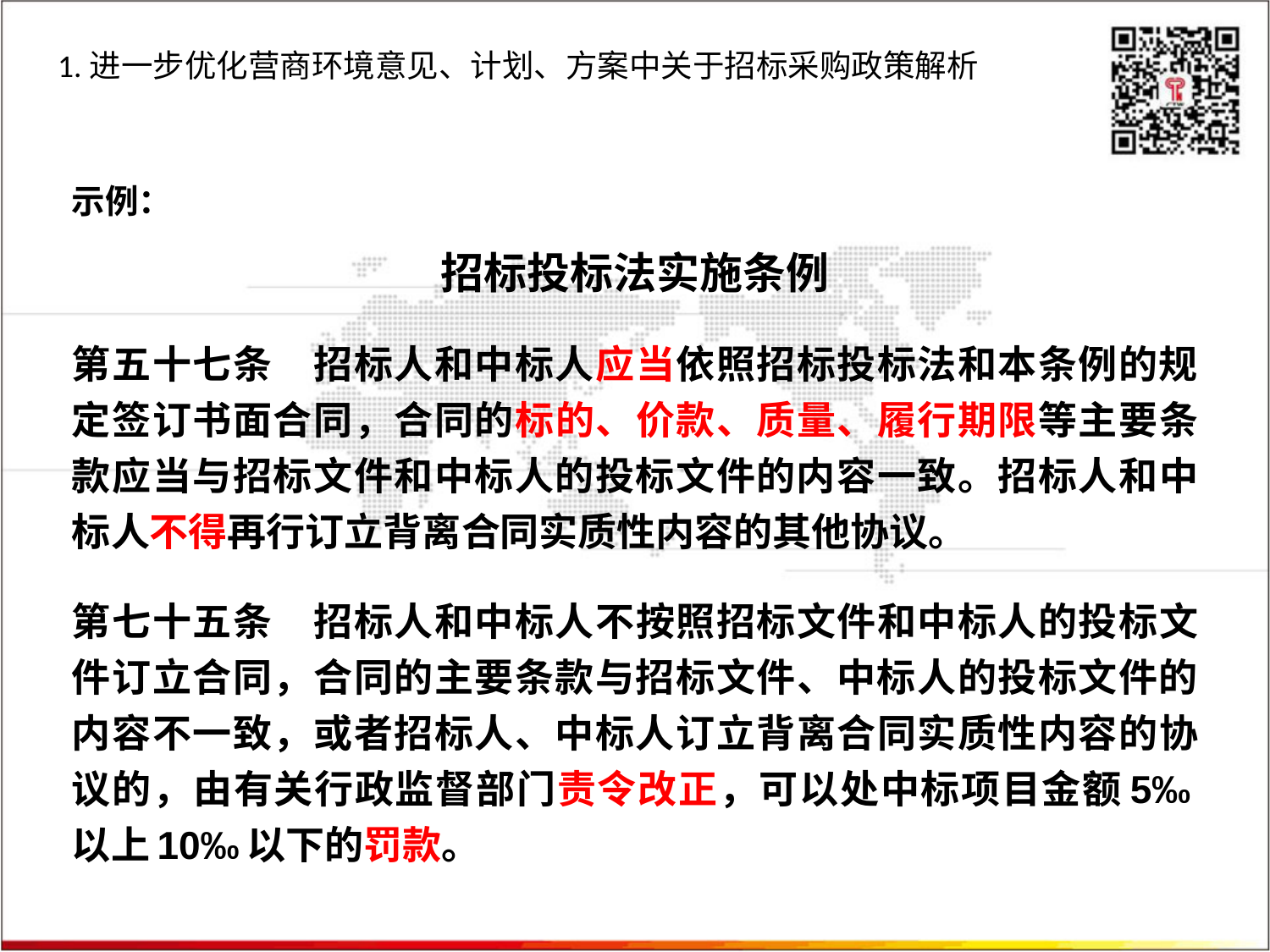

1.进一步优化营商环境意见、计划、方案中关于招标采购政策解析
示例：
招标投标法实施条例
第五十七条　招标人和中标人应当依照招标投标法和本条例的规定签订书面合同，合同的标的、价款、质量、履行期限等主要条款应当与招标文件和中标人的投标文件的内容一致。招标人和中标人不得再行订立背离合同实质性内容的其他协议。
第七十五条　招标人和中标人不按照招标文件和中标人的投标文件订立合同，合同的主要条款与招标文件、中标人的投标文件的内容不一致，或者招标人、中标人订立背离合同实质性内容的协议的，由有关行政监督部门责令改正，可以处中标项目金额5‰以上10‰以下的罚款。